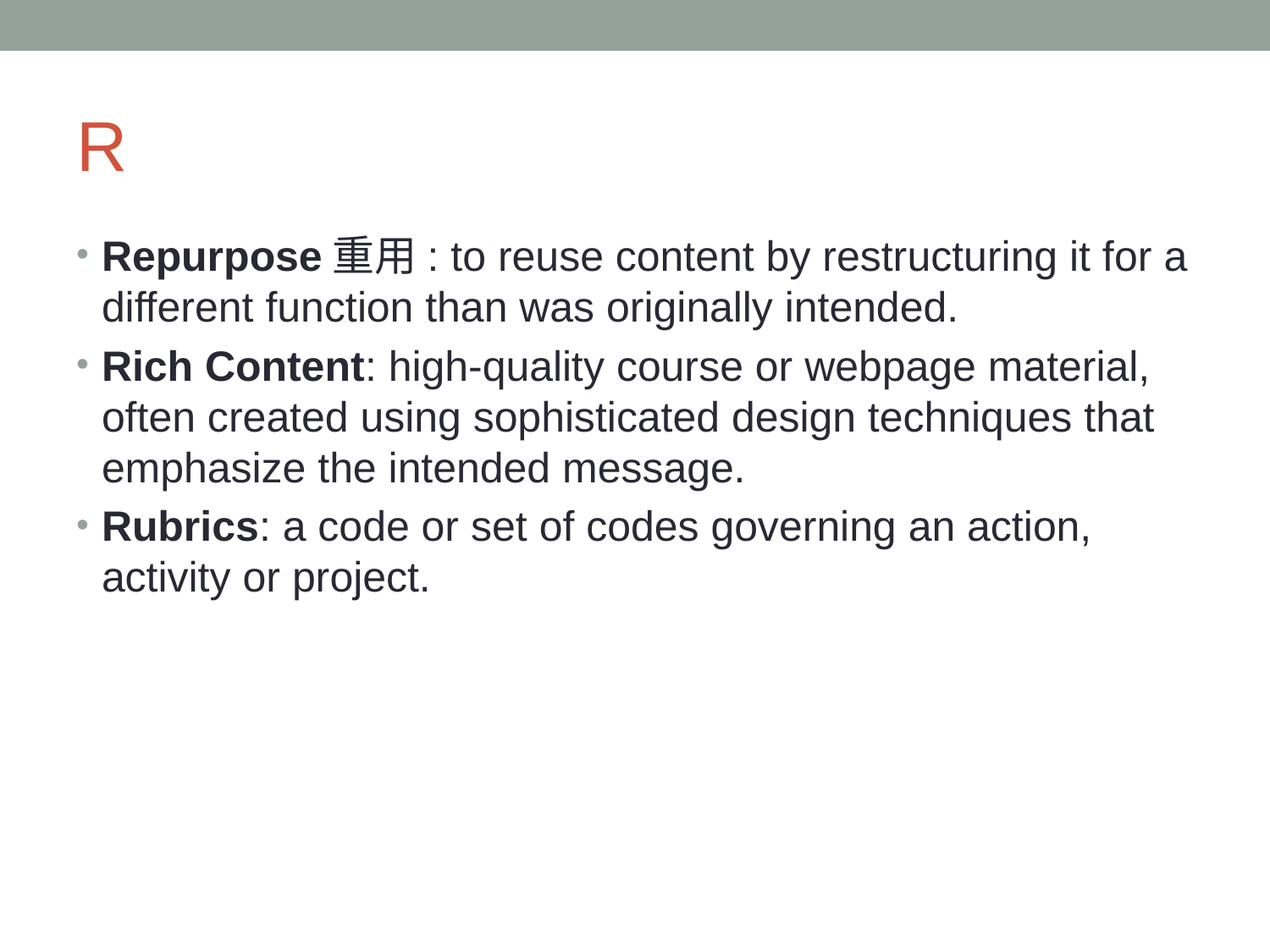

# R
Repurpose重用: to reuse content by restructuring it for a different function than was originally intended.
Rich Content: high-quality course or webpage material, often created using sophisticated design techniques that emphasize the intended message.
Rubrics: a code or set of codes governing an action, activity or project.